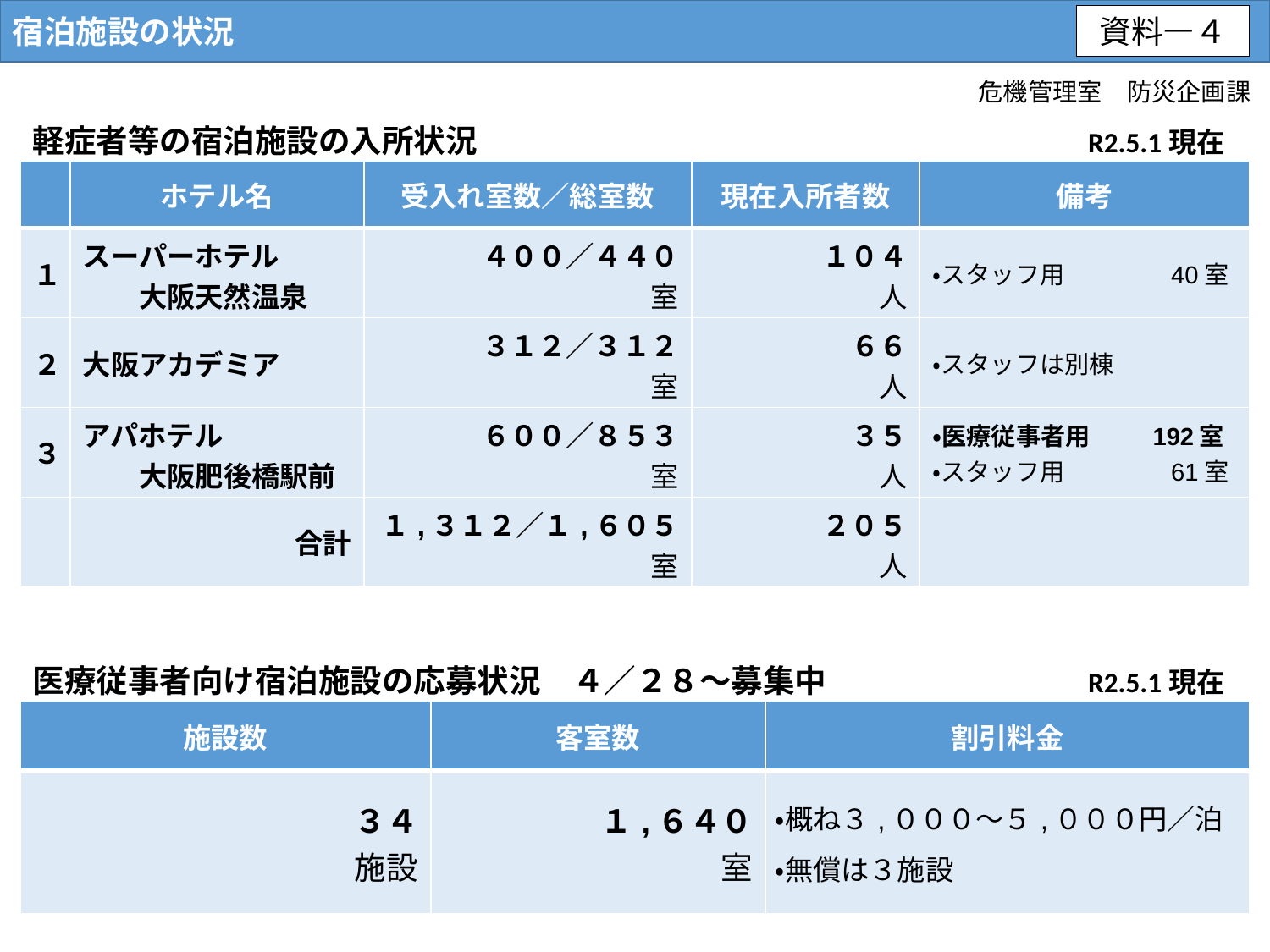

宿泊施設の状況
資料―４
危機管理室　防災企画課
軽症者等の宿泊施設の入所状況　　　　　　　　　　　　　　　　　　　R2.5.1現在
|  | ホテル名 | 受入れ室数／総室数 | 現在入所者数 | 備考 |
| --- | --- | --- | --- | --- |
| １ | スーパーホテル 　　大阪天然温泉 | ４００／４４０ 室 | １０４ 人 | ・スタッフ用　　　　40室 |
| ２ | 大阪アカデミア | ３１２／３１２ 室 | ６６ 人 | ・スタッフは別棟 |
| ３ | アパホテル 　　大阪肥後橋駅前 | ６００／８５３ 室 | ３５ 人 | ・医療従事者用　　 192室 ・スタッフ用　　　　61室 |
|  | 合計 | １,３１２／１,６０５ 室 | ２０５ 人 |  |
医療従事者向け宿泊施設の応募状況　４／２８～募集中　　　　　　　　R2.5.1現在
| 施設数 | 客室数 | 割引料金 |
| --- | --- | --- |
| ３４施設 | １,６４０室 | ・概ね３,０００～５,０００円／泊 ・無償は３施設 |